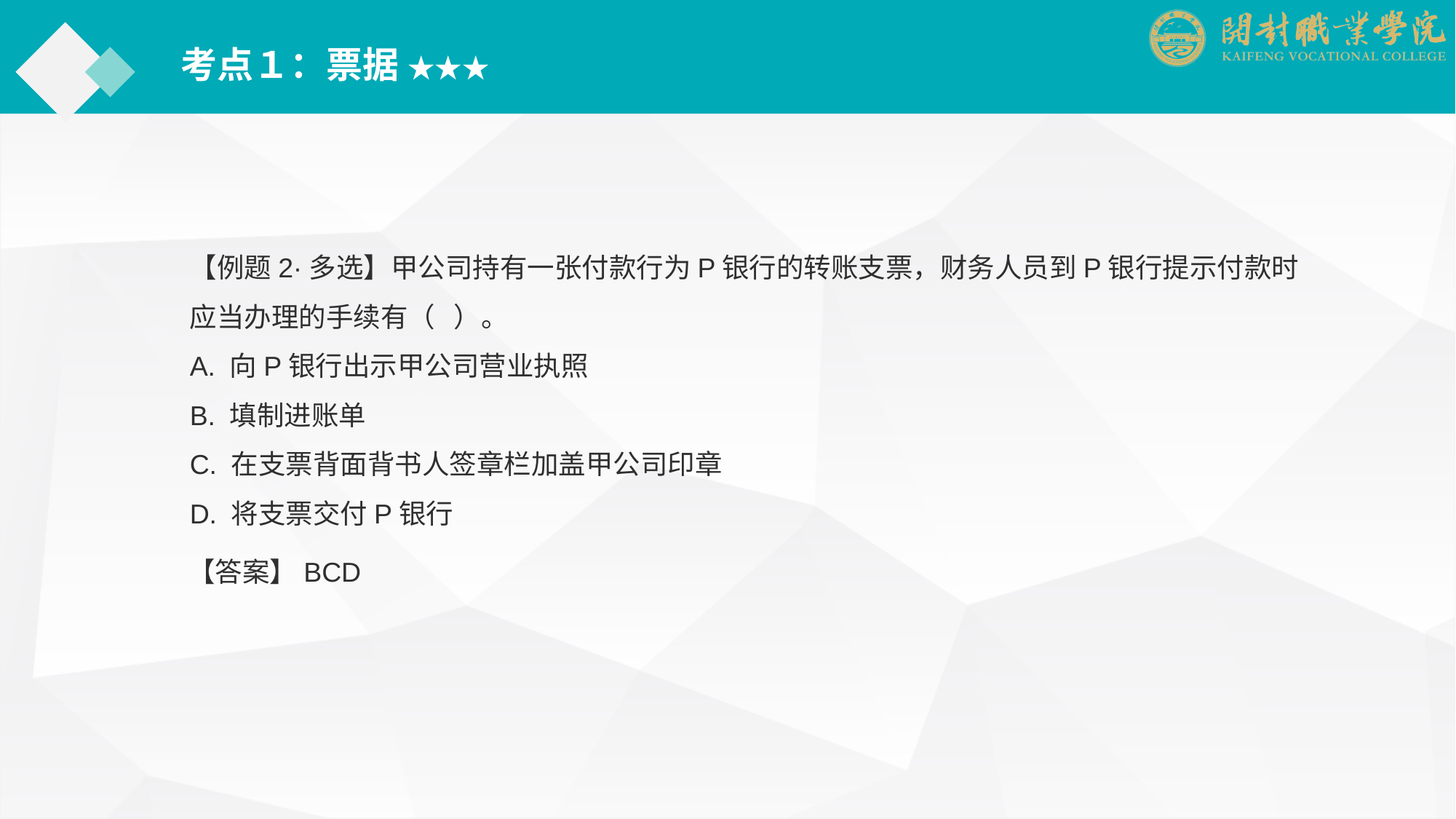

考点１：票据 ★★★
【例题2·多选】甲公司持有一张付款行为P银行的转账支票，财务人员到P银行提示付款时应当办理的手续有（   ）。
A. 向P银行出示甲公司营业执照		　　
B. 填制进账单
C. 在支票背面背书人签章栏加盖甲公司印章	　　　
D. 将支票交付P银行
【答案】BCD